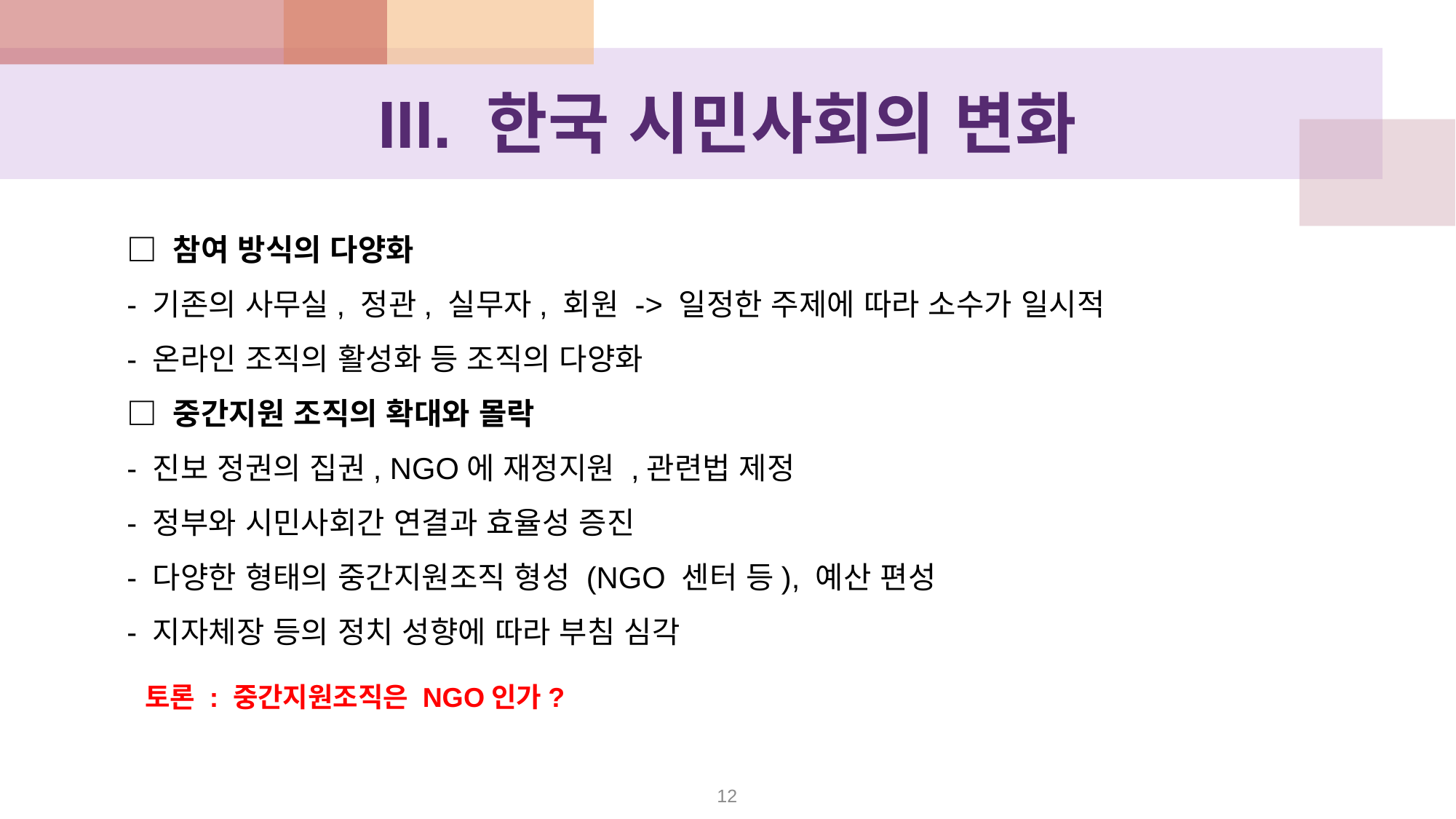

# III. 한국 시민사회의 변화
□ 참여 방식의 다양화
- 기존의 사무실, 정관, 실무자, 회원 -> 일정한 주제에 따라 소수가 일시적
- 온라인 조직의 활성화 등 조직의 다양화
□ 중간지원 조직의 확대와 몰락
- 진보 정권의 집권, NGO에 재정지원 ,관련법 제정
- 정부와 시민사회간 연결과 효율성 증진
- 다양한 형태의 중간지원조직 형성 (NGO 센터 등), 예산 편성
- 지자체장 등의 정치 성향에 따라 부침 심각
토론 : 중간지원조직은 NGO인가?
12